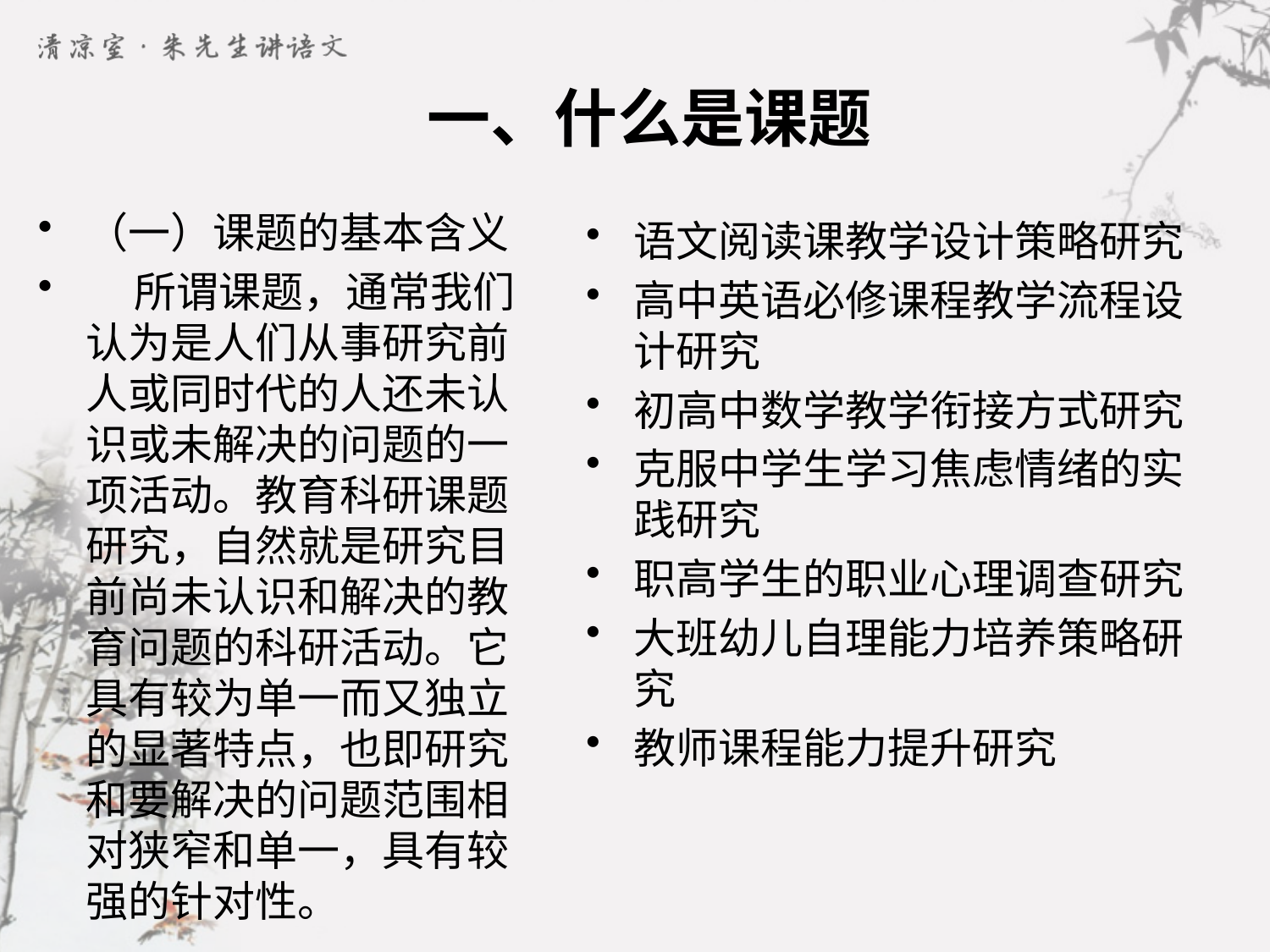

# 一、什么是课题
（一）课题的基本含义
    所谓课题，通常我们认为是人们从事研究前人或同时代的人还未认识或未解决的问题的一项活动。教育科研课题研究，自然就是研究目前尚未认识和解决的教育问题的科研活动。它具有较为单一而又独立的显著特点，也即研究和要解决的问题范围相对狭窄和单一，具有较强的针对性。
语文阅读课教学设计策略研究
高中英语必修课程教学流程设计研究
初高中数学教学衔接方式研究
克服中学生学习焦虑情绪的实践研究
职高学生的职业心理调查研究
大班幼儿自理能力培养策略研究
教师课程能力提升研究